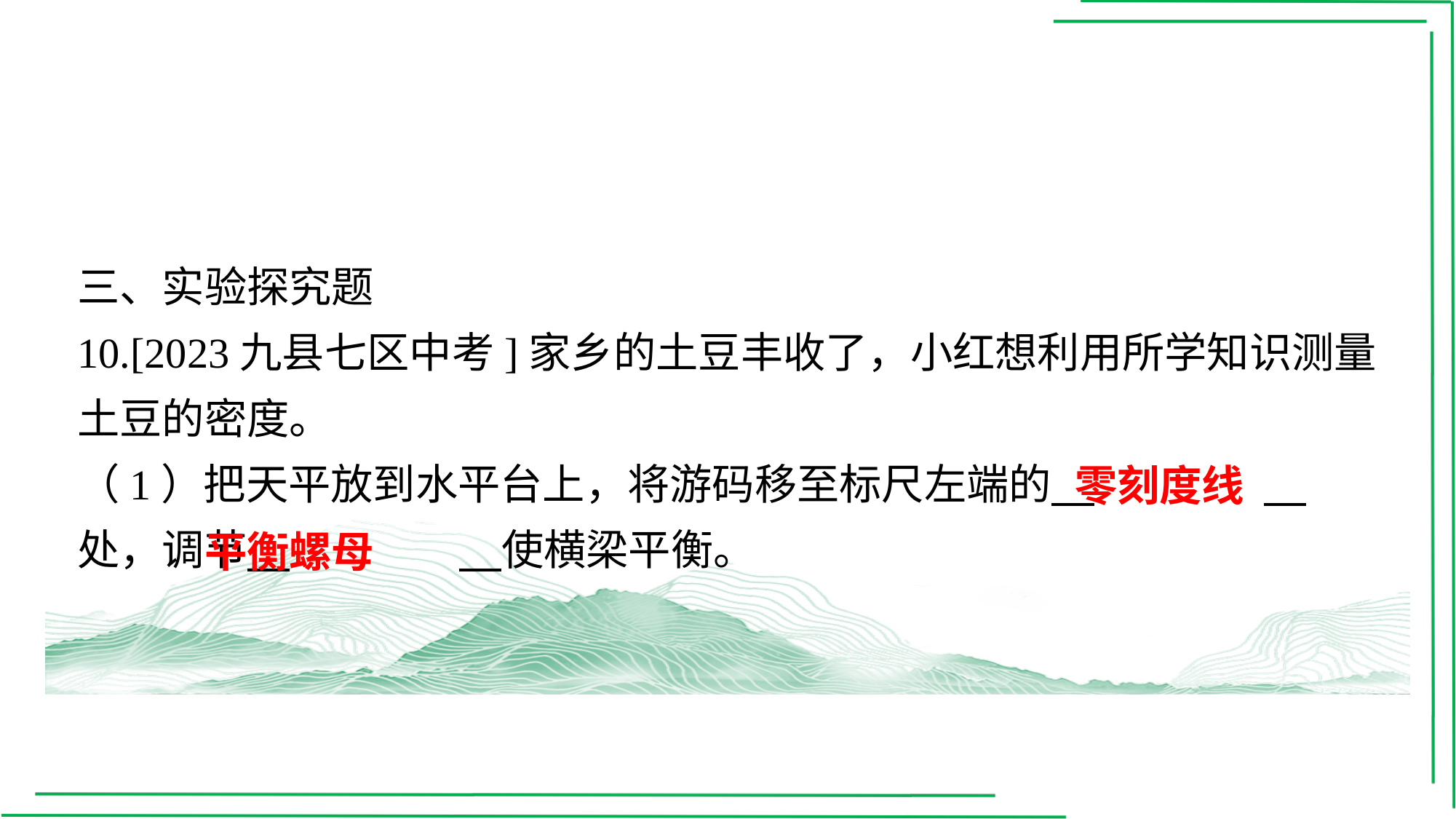

三、实验探究题
10.[2023九县七区中考]家乡的土豆丰收了，小红想利用所学知识测量土豆的密度。
（1）把天平放到水平台上，将游码移至标尺左端的 　零刻度线　⁠处，调节 　平衡螺母　⁠使横梁平衡。
零刻度线
平衡螺母